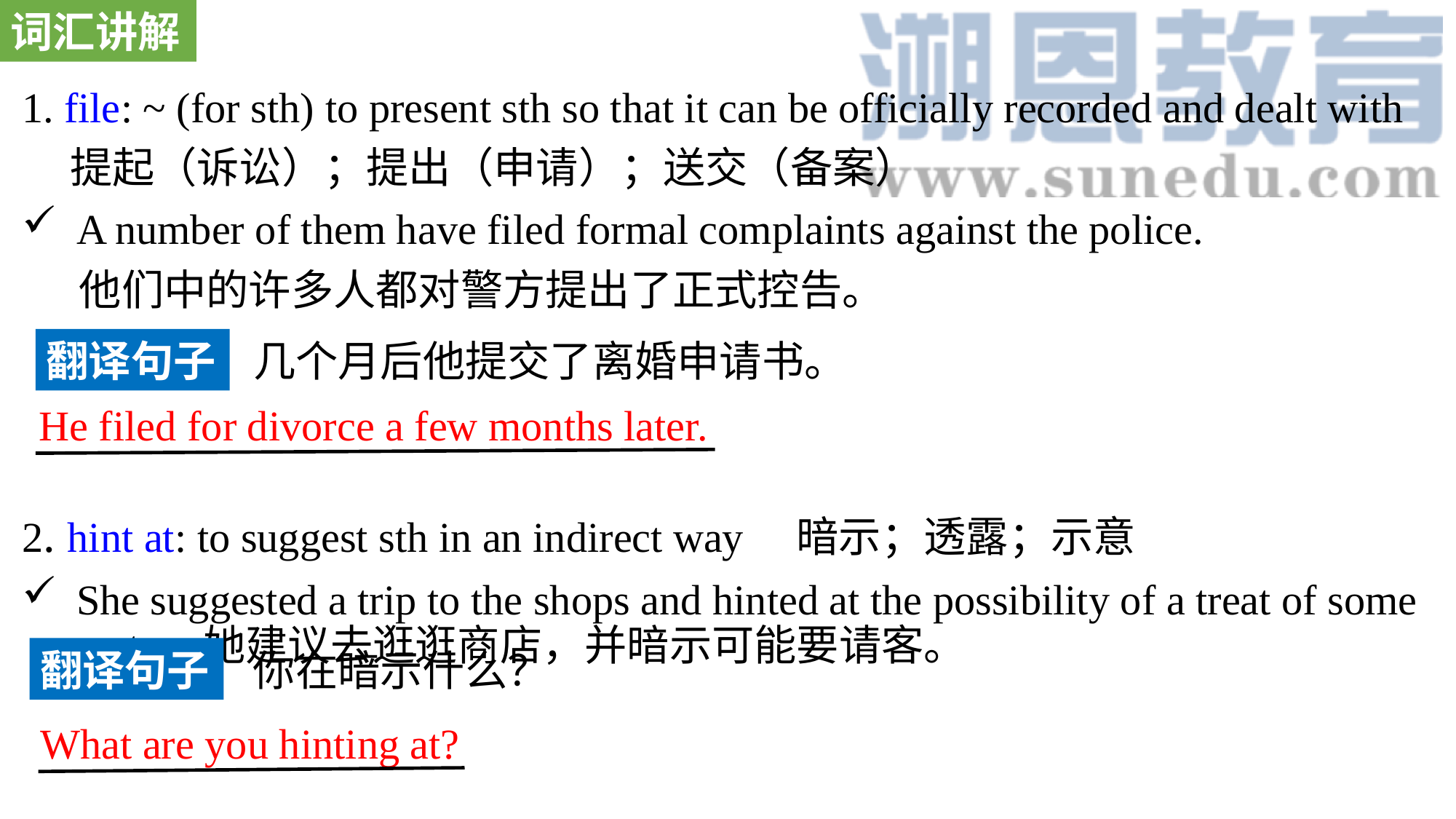

词汇讲解
1. file: ~ (for sth) to present sth so that it can be officially recorded and dealt with
    提起（诉讼）；提出（申请）；送交（备案）
A number of them have filed formal complaints against the police.
     他们中的许多人都对警方提出了正式控告。

2. hint at: to suggest sth in an indirect way    暗示；透露；示意
She suggested a trip to the shops and hinted at the possibility of a treat of some sort.    她建议去逛逛商店，并暗示可能要请客。
翻译句子
几个月后他提交了离婚申请书。
He filed for divorce a few months later.
翻译句子
你在暗示什么？
What are you hinting at?